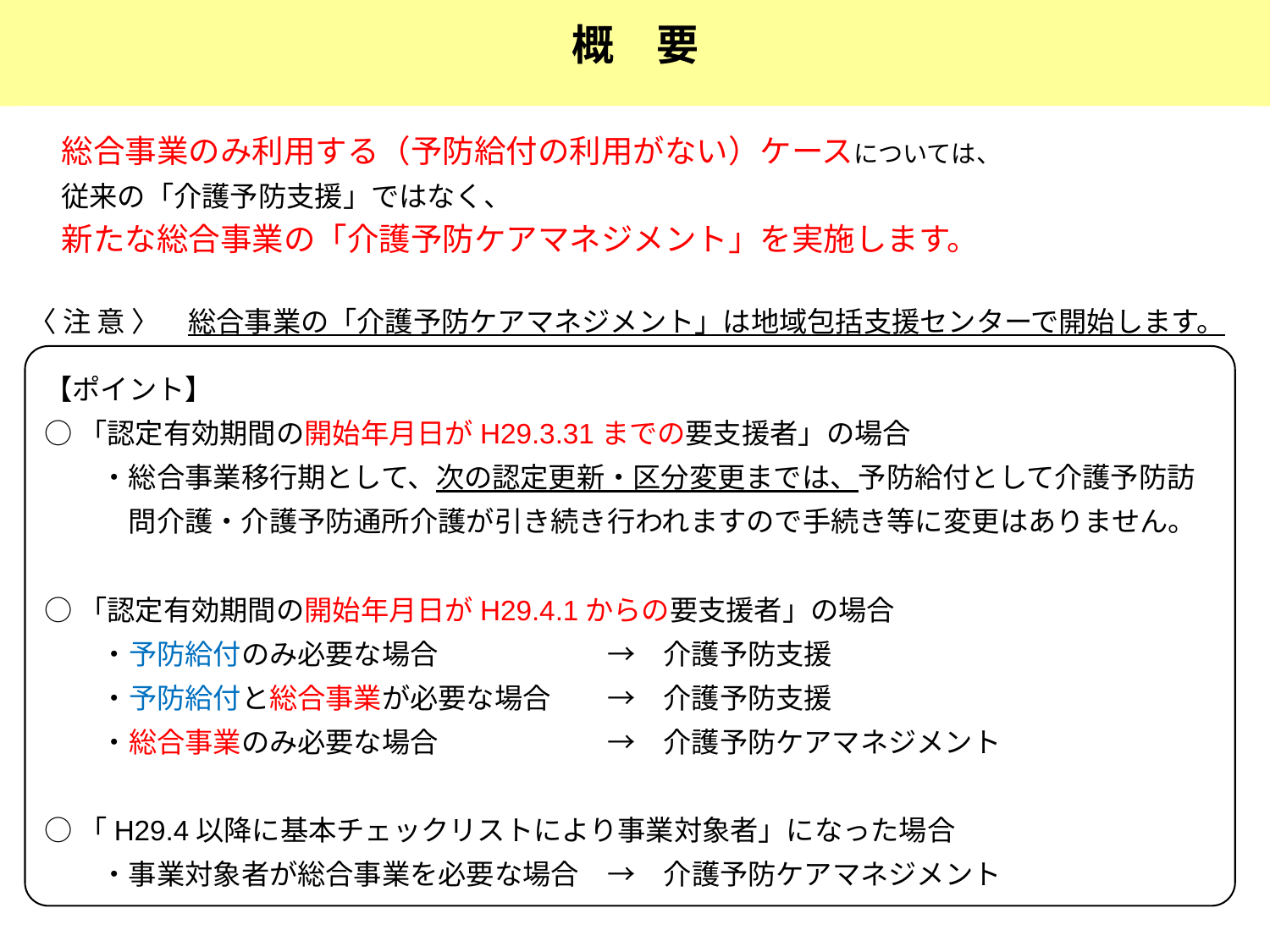

概　要
　総合事業のみ利用する（予防給付の利用がない）ケースについては、
　従来の「介護予防支援」ではなく、
　新たな総合事業の「介護予防ケアマネジメント」を実施します。
〈 注 意 〉　総合事業の「介護予防ケアマネジメント」は地域包括支援センターで開始します。
【ポイント】
○「認定有効期間の開始年月日がH29.3.31までの要支援者」の場合
　　・総合事業移行期として、次の認定更新・区分変更までは、予防給付として介護予防訪
　　　問介護・介護予防通所介護が引き続き行われますので手続き等に変更はありません。

○「認定有効期間の開始年月日がH29.4.1からの要支援者」の場合
　　・予防給付のみ必要な場合　　　　　　→　介護予防支援
　　・予防給付と総合事業が必要な場合　　→　介護予防支援
　　・総合事業のみ必要な場合　　　　　　→　介護予防ケアマネジメント

○「H29.4以降に基本チェックリストにより事業対象者」になった場合
　　・事業対象者が総合事業を必要な場合　→　介護予防ケアマネジメント